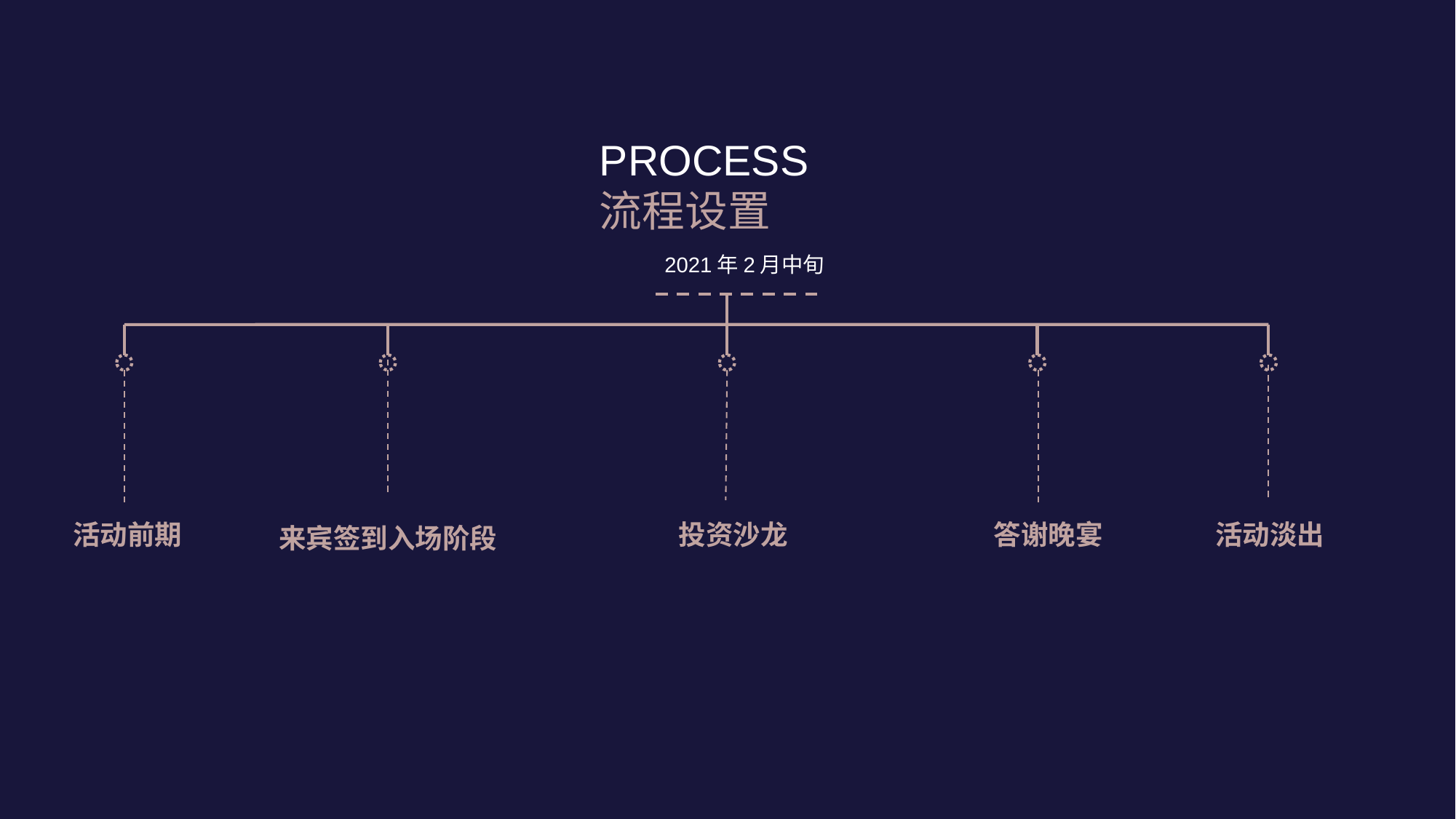

PROCESS
流程设置
2021年2月中旬

活动前期
投资沙龙
答谢晚宴
活动淡出
来宾签到入场阶段